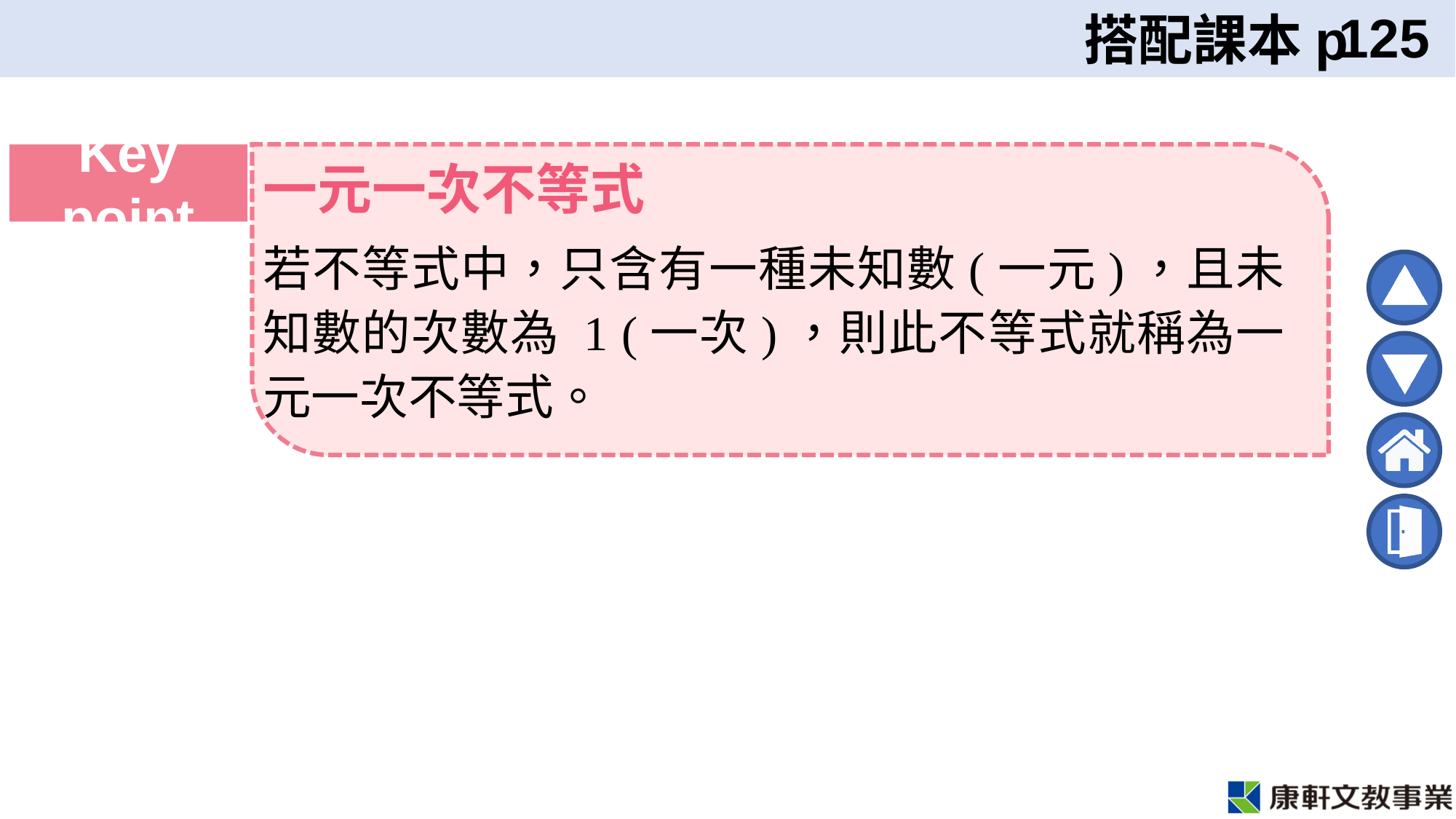

125

Key point
一元一次不等式

若不等式中，只含有一種未知數(一元)，且未知數的次數為 1 (一次)，則此不等式就稱為一元一次不等式。